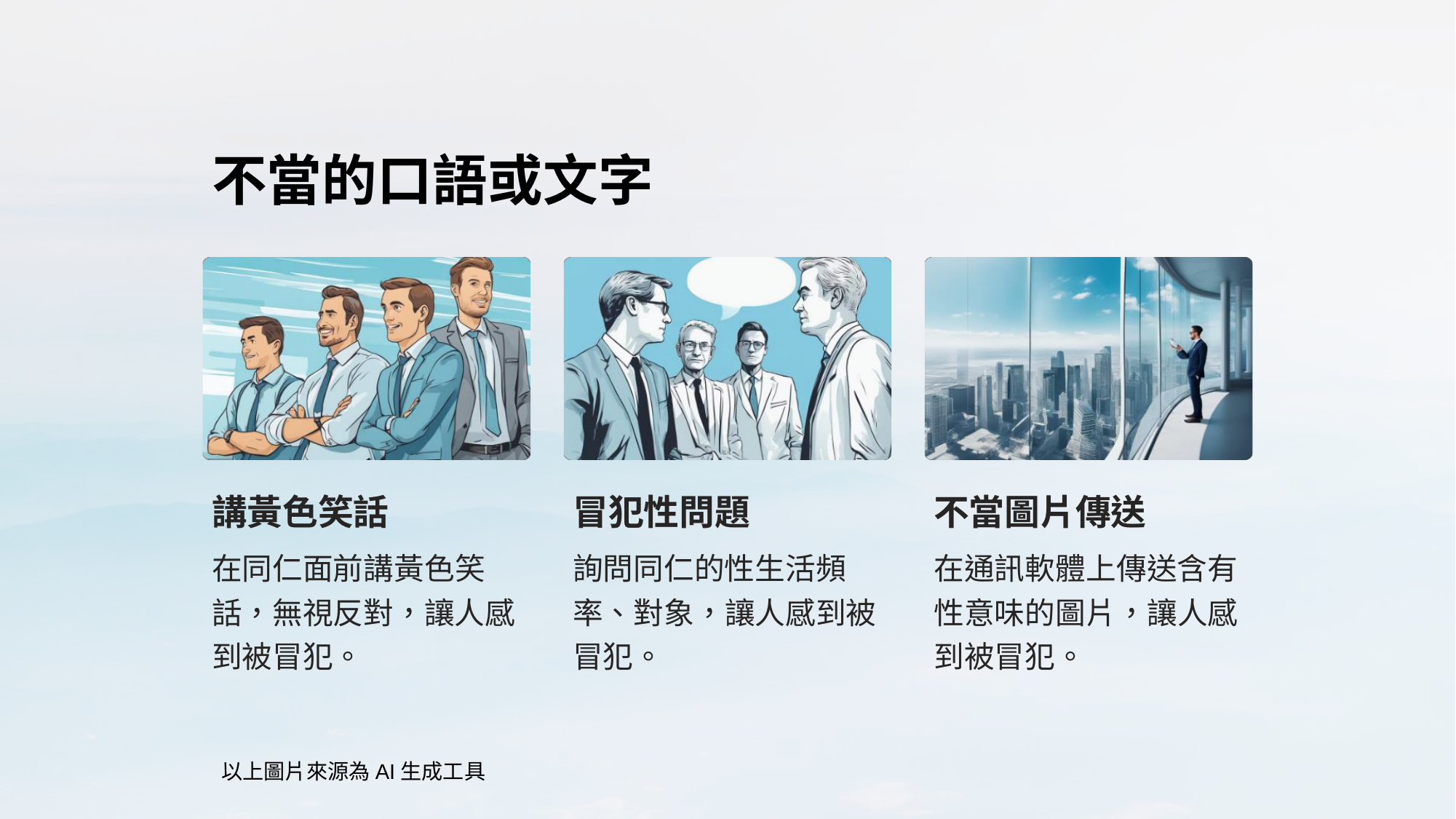

# 不當的口語或文字

講黃色笑話
在同仁面前講黃色笑 話，無視反對，讓人感到被冒犯。
冒犯性問題
詢問同仁的性生活頻 率、對象，讓人感到被冒犯。
不當圖片傳送
在通訊軟體上傳送含有 性意味的圖片，讓人感到被冒犯。
以上圖片來源為AI生成工具